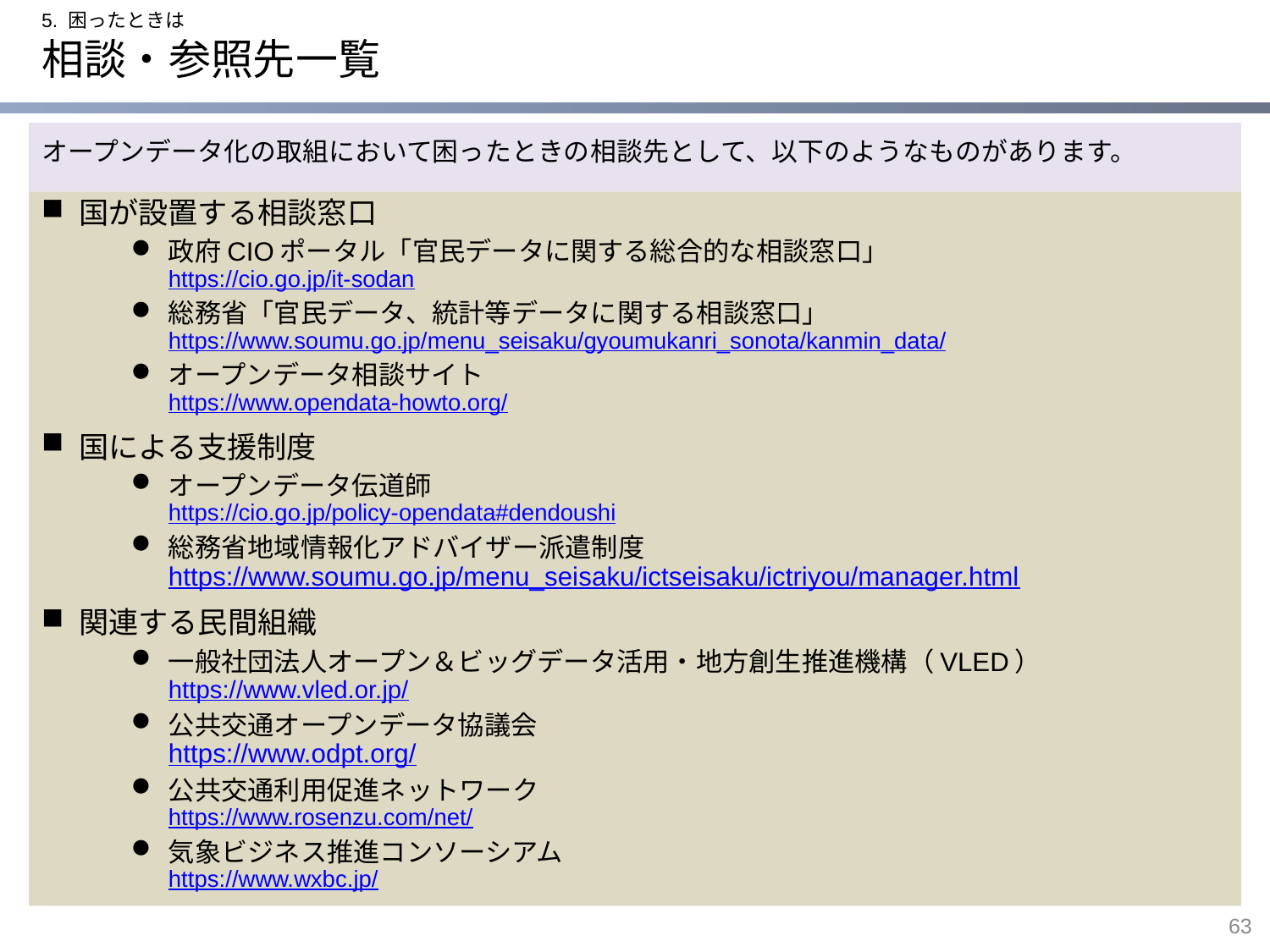

5. 困ったときは
# 相談・参照先一覧
オープンデータ化の取組において困ったときの相談先として、以下のようなものがあります。
国が設置する相談窓口
政府CIOポータル「官民データに関する総合的な相談窓口」
https://cio.go.jp/it-sodan
総務省「官民データ、統計等データに関する相談窓口」
https://www.soumu.go.jp/menu_seisaku/gyoumukanri_sonota/kanmin_data/
オープンデータ相談サイト
https://www.opendata-howto.org/
国による支援制度
オープンデータ伝道師
https://cio.go.jp/policy-opendata#dendoushi
総務省地域情報化アドバイザー派遣制度
https://www.soumu.go.jp/menu_seisaku/ictseisaku/ictriyou/manager.html
関連する民間組織
一般社団法人オープン＆ビッグデータ活用・地方創生推進機構（VLED）
https://www.vled.or.jp/
公共交通オープンデータ協議会
https://www.odpt.org/
公共交通利用促進ネットワーク
https://www.rosenzu.com/net/
気象ビジネス推進コンソーシアム
https://www.wxbc.jp/